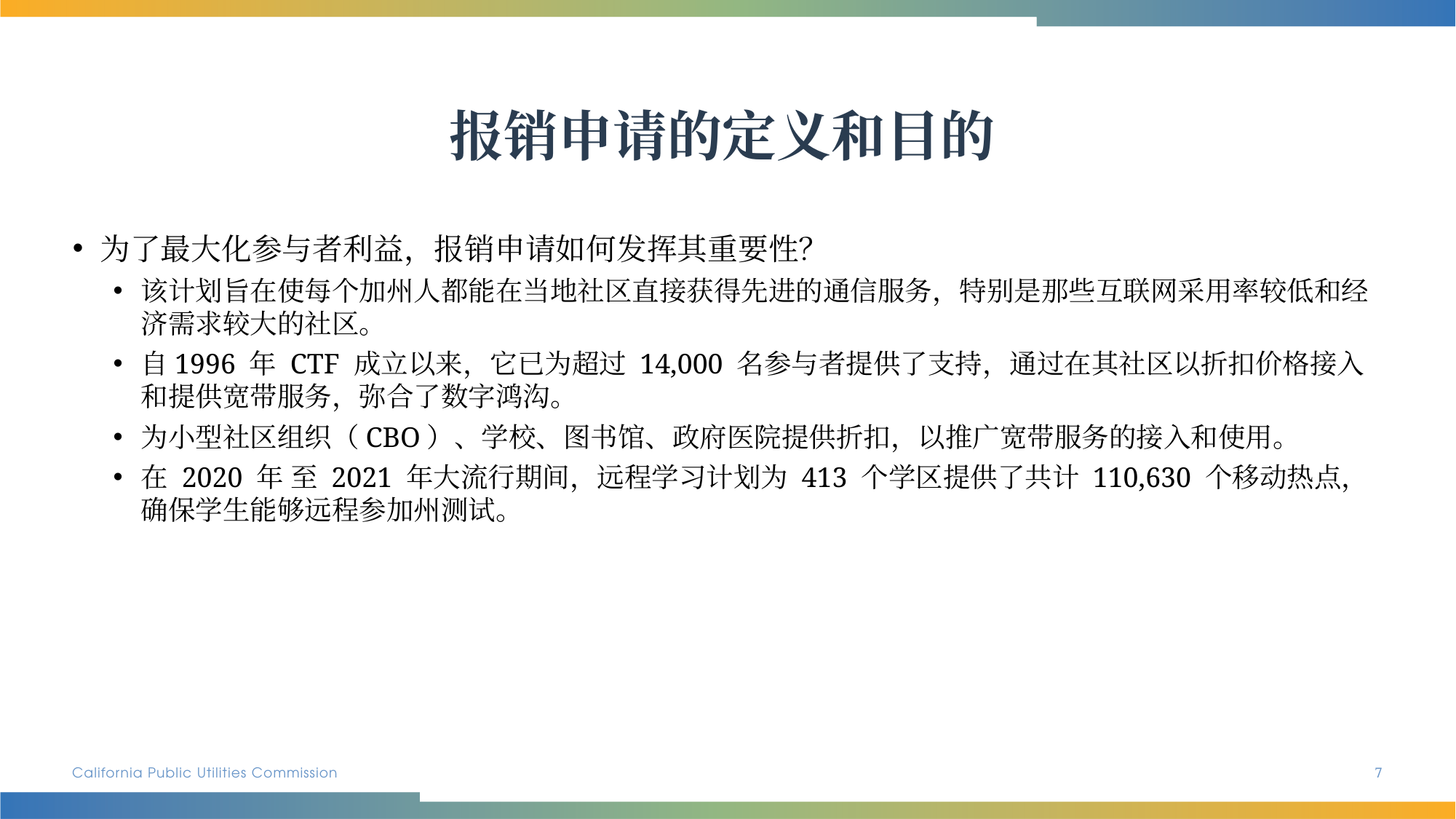

# 报销申请的定义和目的

为了最大化参与者利益，报销申请如何发挥其重要性？
该计划旨在使每个加州人都能在当地社区直接获得先进的通信服务，特别是那些互联网采用率较低和经济需求较大的社区。
自1996 年 CTF 成立以来，它已为超过 14,000 名参与者提供了支持，通过在其社区以折扣价格接入和提供宽带服务，弥合了数字鸿沟。
为小型社区组织（CBO）、学校、图书馆、政府医院提供折扣，以推广宽带服务的接入和使用。
在 2020 年 至 2021 年大流行期间，远程学习计划为 413 个学区提供了共计 110,630 个移动热点，确保学生能够远程参加州测试。

7